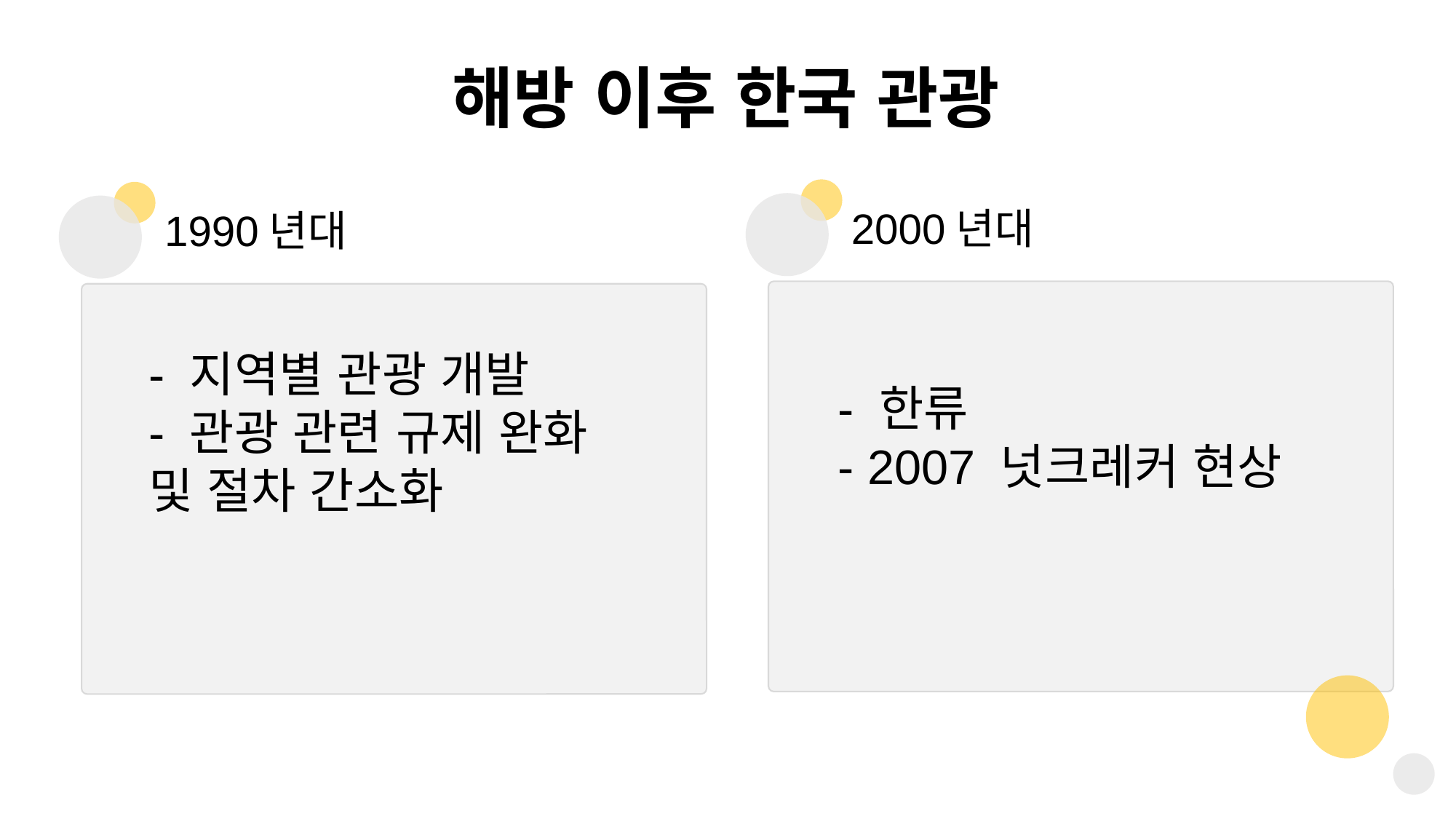

해방 이후 한국 관광

2000년대
1990년대

- 지역별 관광 개발
- 관광 관련 규제 완화 및 절차 간소화
- 한류
- 2007 넛크레커 현상